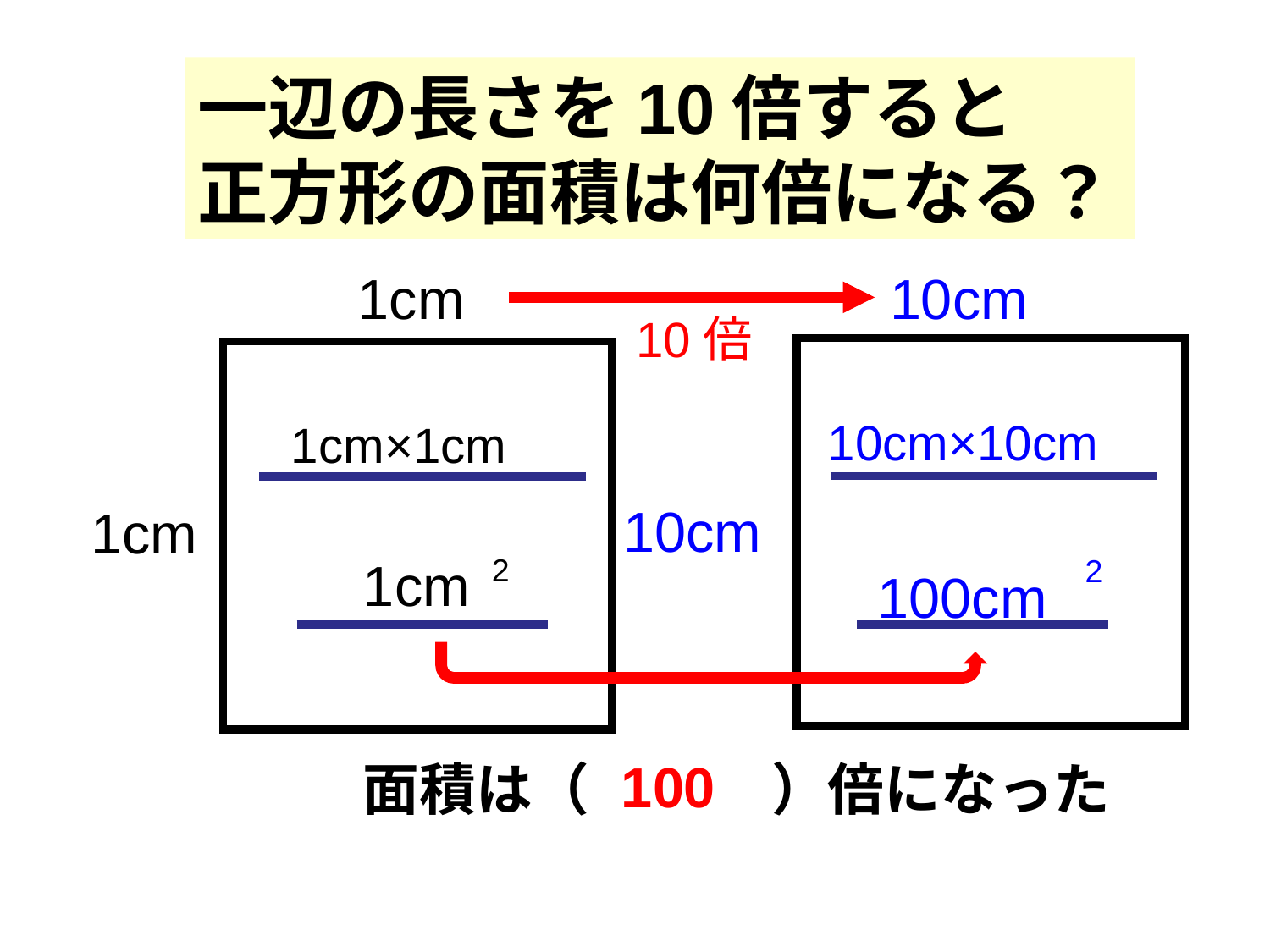

一辺の長さを10倍すると　正方形の面積は何倍になる？
1cm
10cm
10倍

10cm×10cm
1cm×1cm
10cm
1cm
1cm
2
2
100cm

100
面積は（　　 　）倍になった